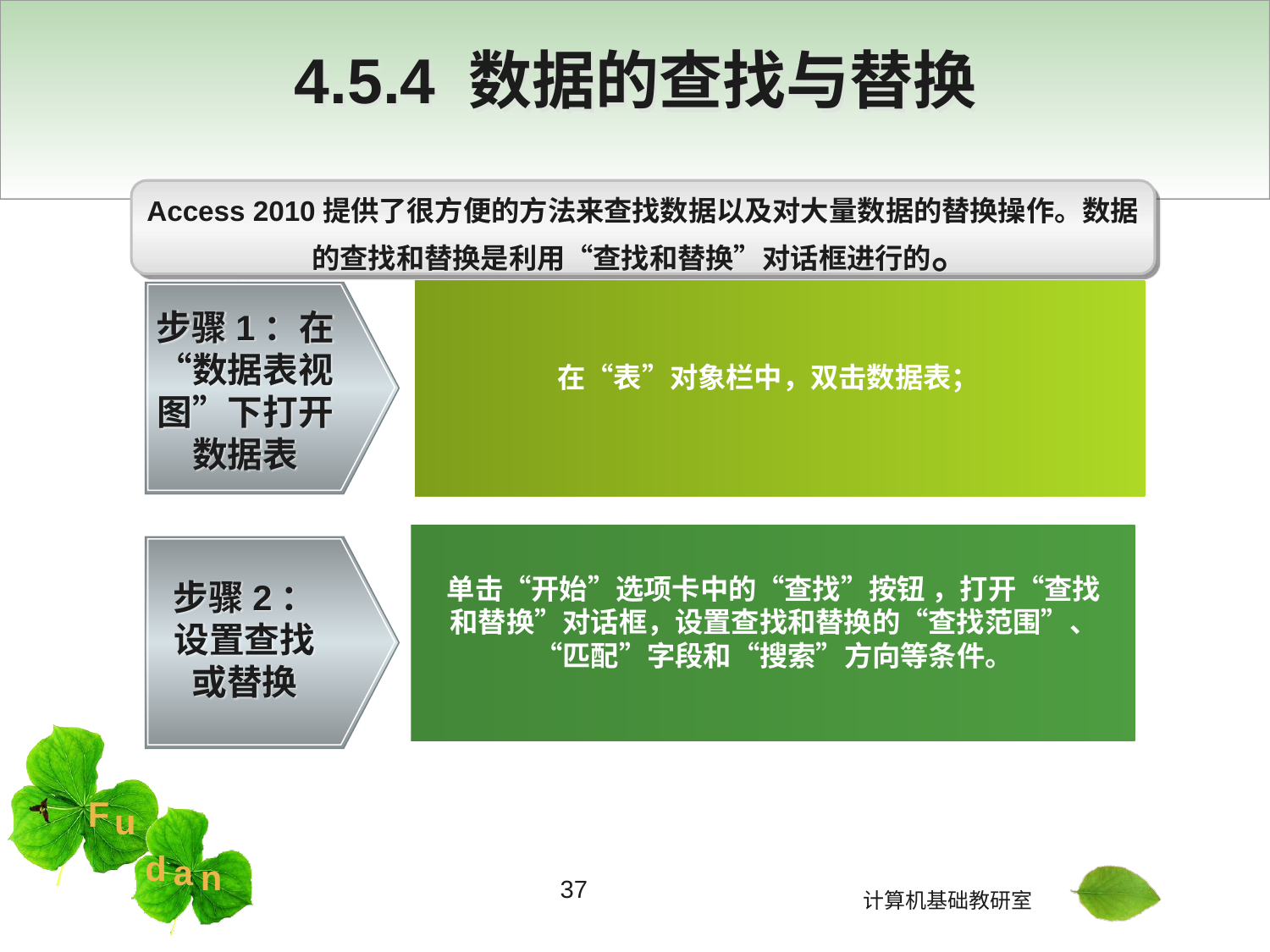

# 4.5.4 数据的查找与替换

Access 2010提供了很方便的方法来查找数据以及对大量数据的替换操作。数据的查找和替换是利用“查找和替换”对话框进行的。

步骤1：在“数据表视图”下打开数据表
在“表”对象栏中，双击数据表；

单击“开始”选项卡中的“查找”按钮 ，打开“查找和替换”对话框，设置查找和替换的“查找范围”、“匹配”字段和“搜索”方向等条件。
步骤2：设置查找或替换
37